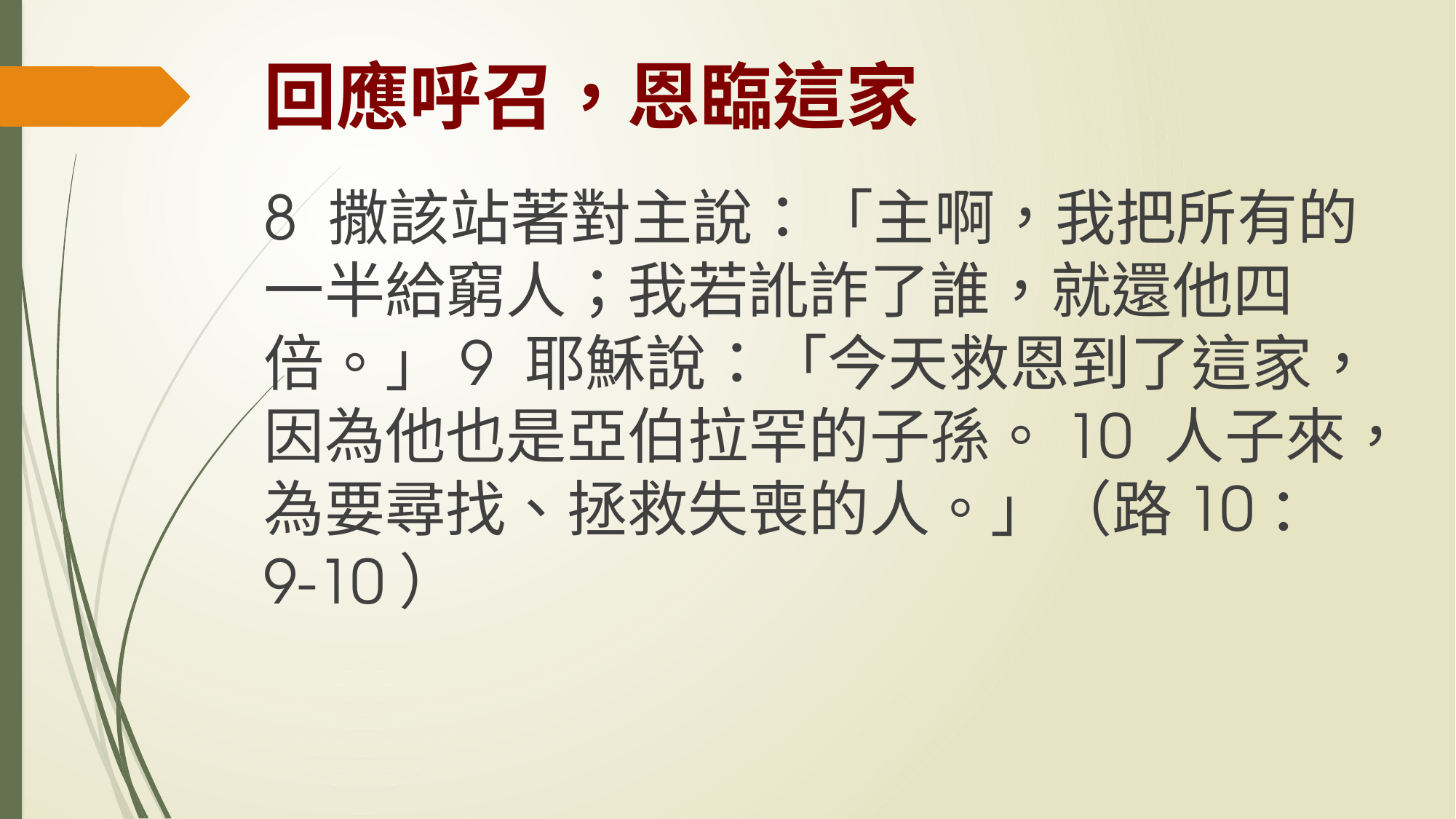

# 回應呼召，恩臨這家
8 撒該站著對主說：「主啊，我把所有的一半給窮人；我若訛詐了誰，就還他四倍。」9 耶穌說：「今天救恩到了這家，因為他也是亞伯拉罕的子孫。10 人子來，為要尋找、拯救失喪的人。」（路10：9-10）